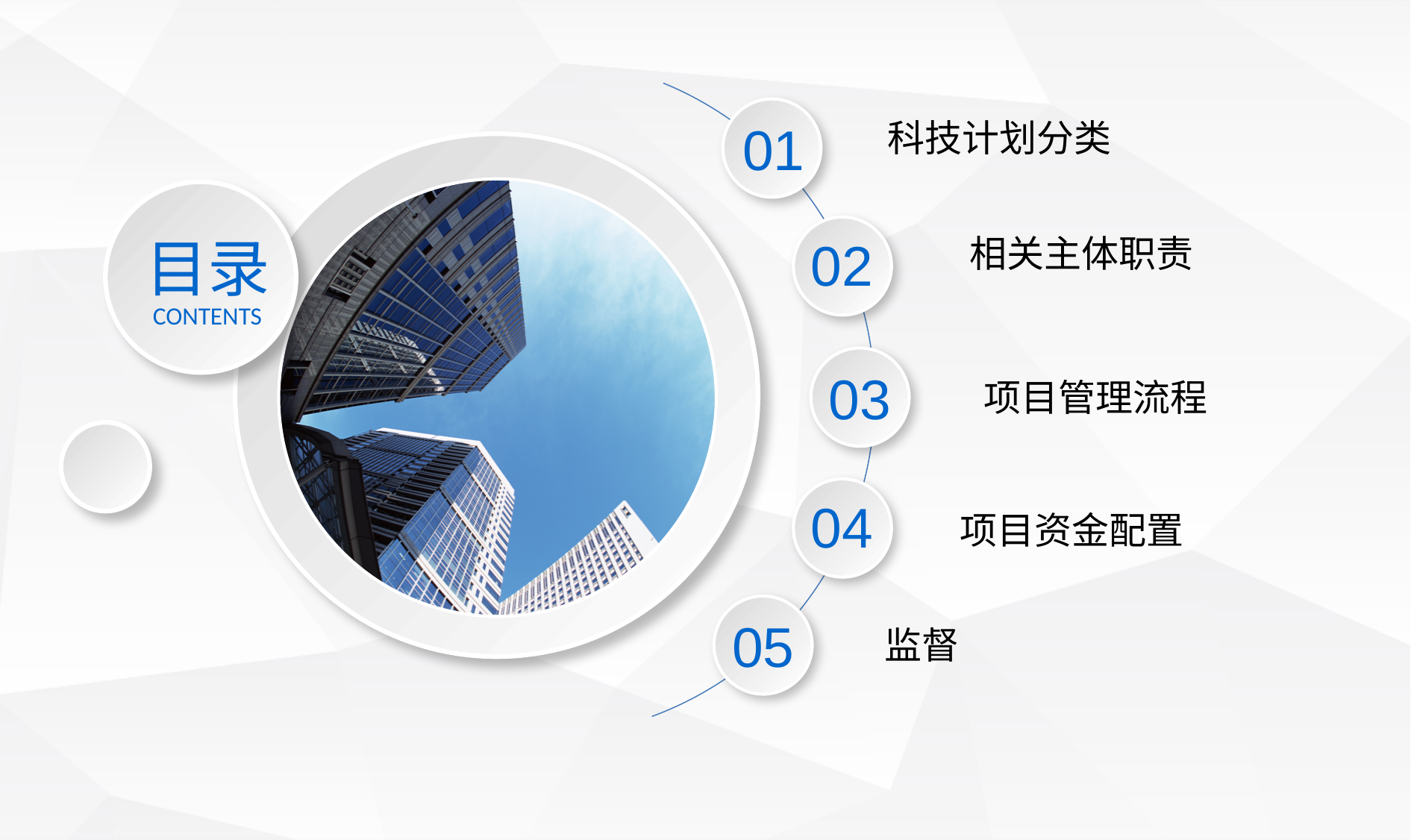

01
科技计划分类

02
目录
CONTENTS
相关主体职责

03
项目管理流程

04
项目资金配置

05
监督